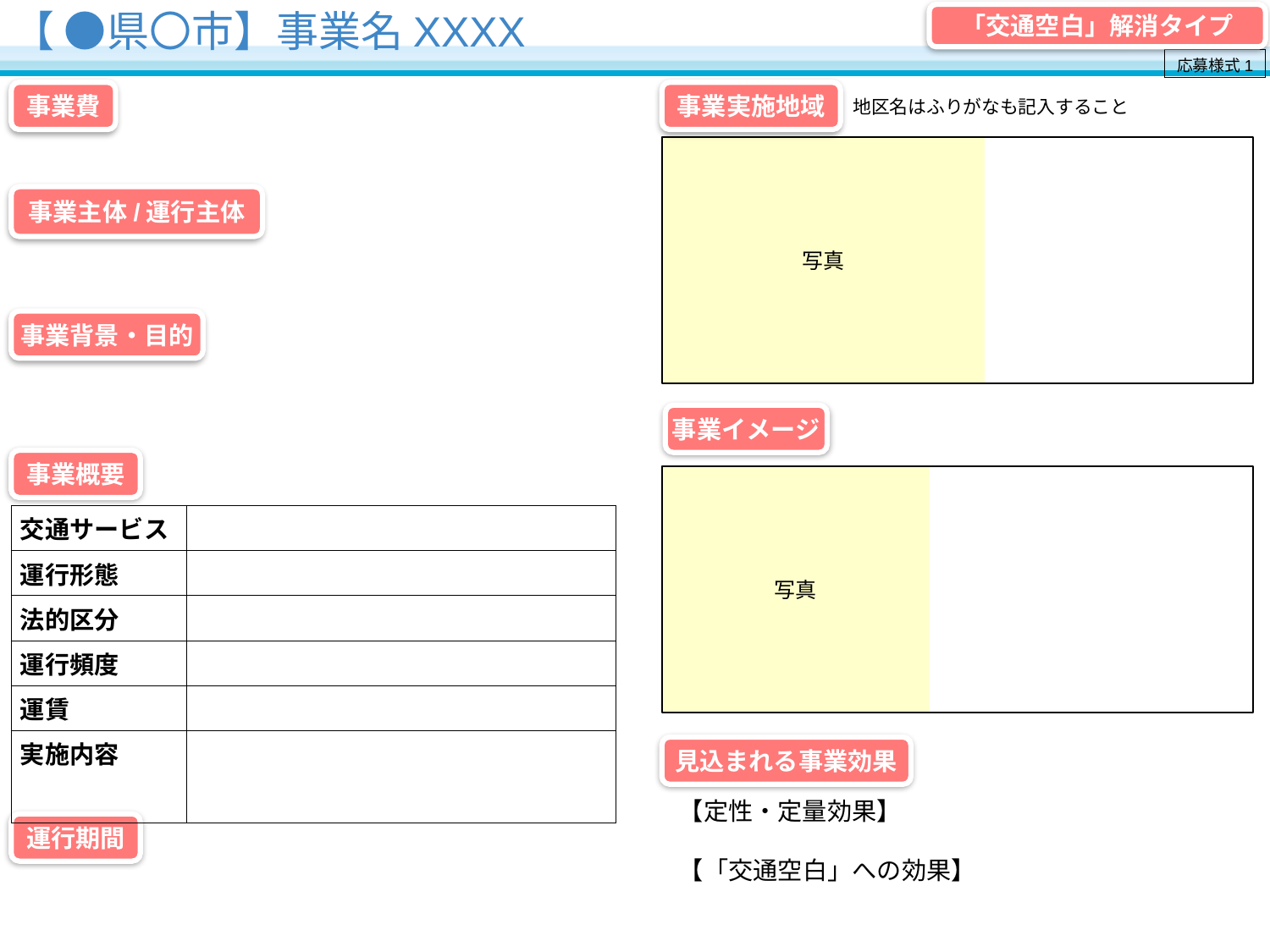

【 ●県〇市】事業名XXXX
「交通空白」解消タイプ
応募様式1
事業費
事業実施地域
地区名はふりがなも記入すること
写真

事業主体/運行主体
事業背景・目的
事業イメージ
事業概要
写真

| 交通サービス |  |
| --- | --- |
| 運行形態 |  |
| 法的区分 |  |
| 運行頻度 |  |
| 運賃 |  |
| 実施内容 |  |
見込まれる事業効果
【定性・定量効果】

【「交通空白」への効果】

運行期間